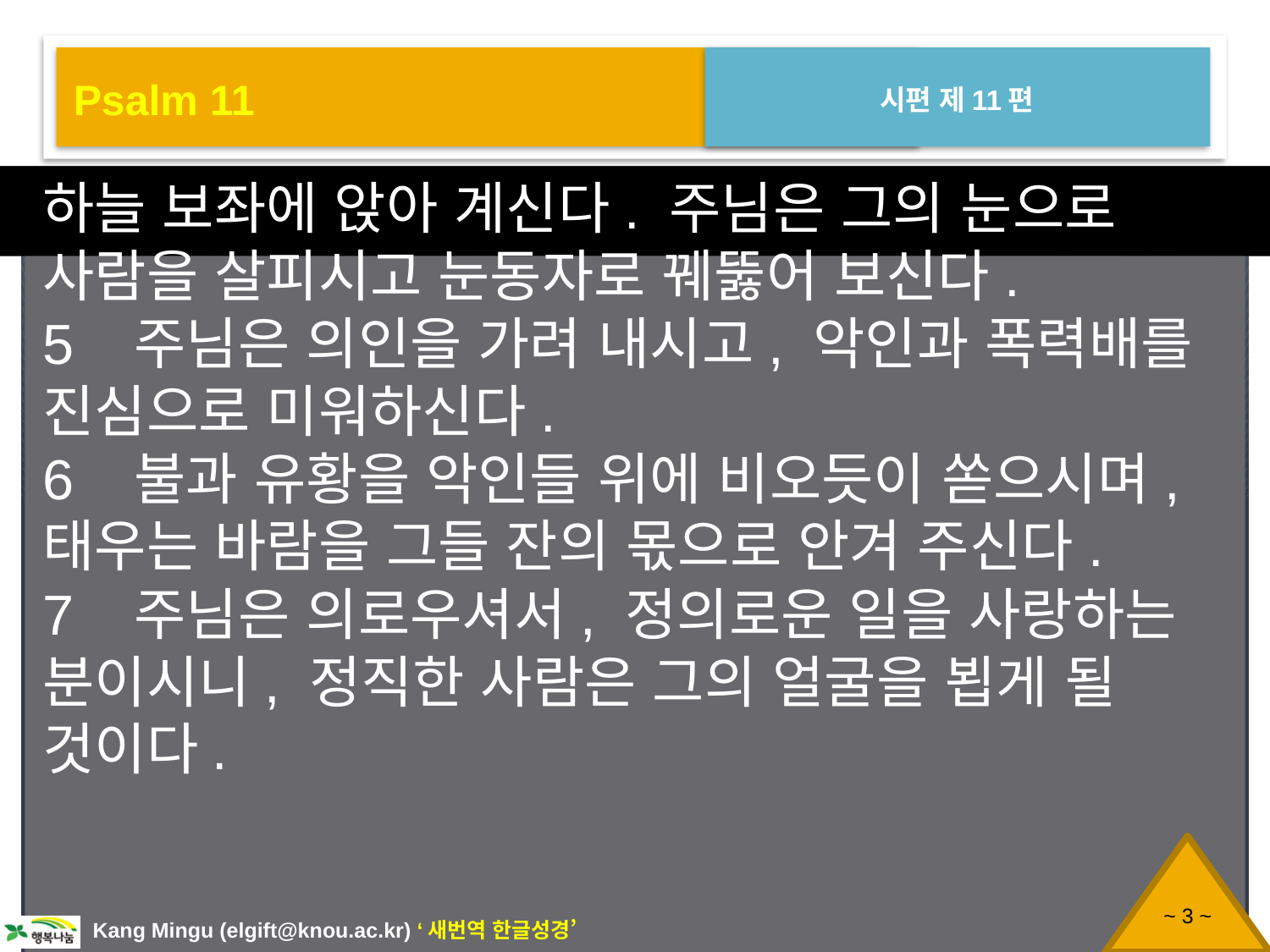

Psalm 11
시편 제11편
하늘 보좌에 앉아 계신다. 주님은 그의 눈으로 사람을 살피시고 눈동자로 꿰뚫어 보신다.
5   주님은 의인을 가려 내시고, 악인과 폭력배를 진심으로 미워하신다.
6   불과 유황을 악인들 위에 비오듯이 쏟으시며, 태우는 바람을 그들 잔의 몫으로 안겨 주신다.
7   주님은 의로우셔서, 정의로운 일을 사랑하는 분이시니, 정직한 사람은 그의 얼굴을 뵙게 될 것이다.